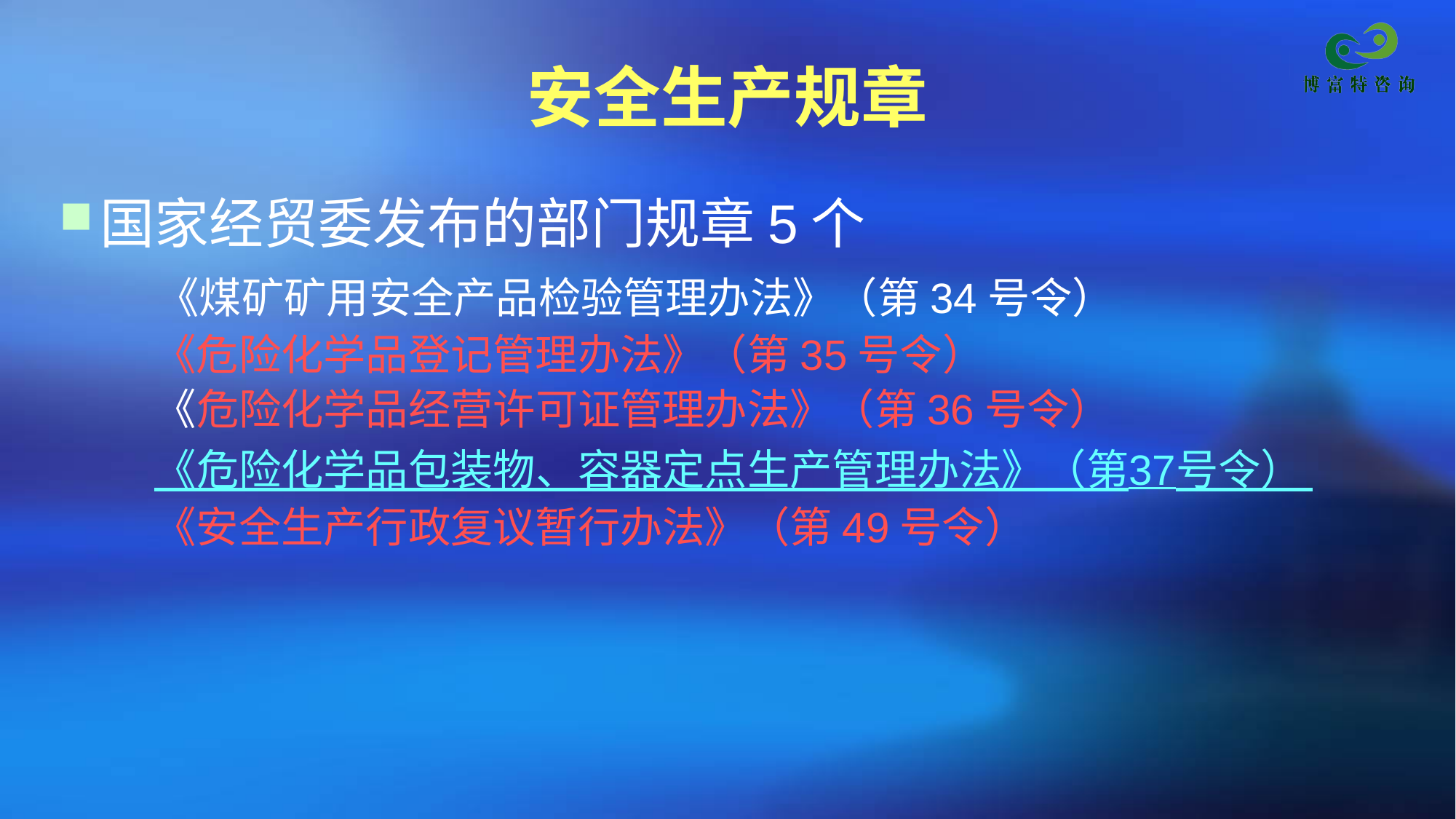

# 安全生产规章
国家经贸委发布的部门规章5个
       《煤矿矿用安全产品检验管理办法》（第34号令）
         《危险化学品登记管理办法》（第35号令）
         《危险化学品经营许可证管理办法》（第36号令）
         《危险化学品包装物、容器定点生产管理办法》（第37号令）
         《安全生产行政复议暂行办法》（第49号令）